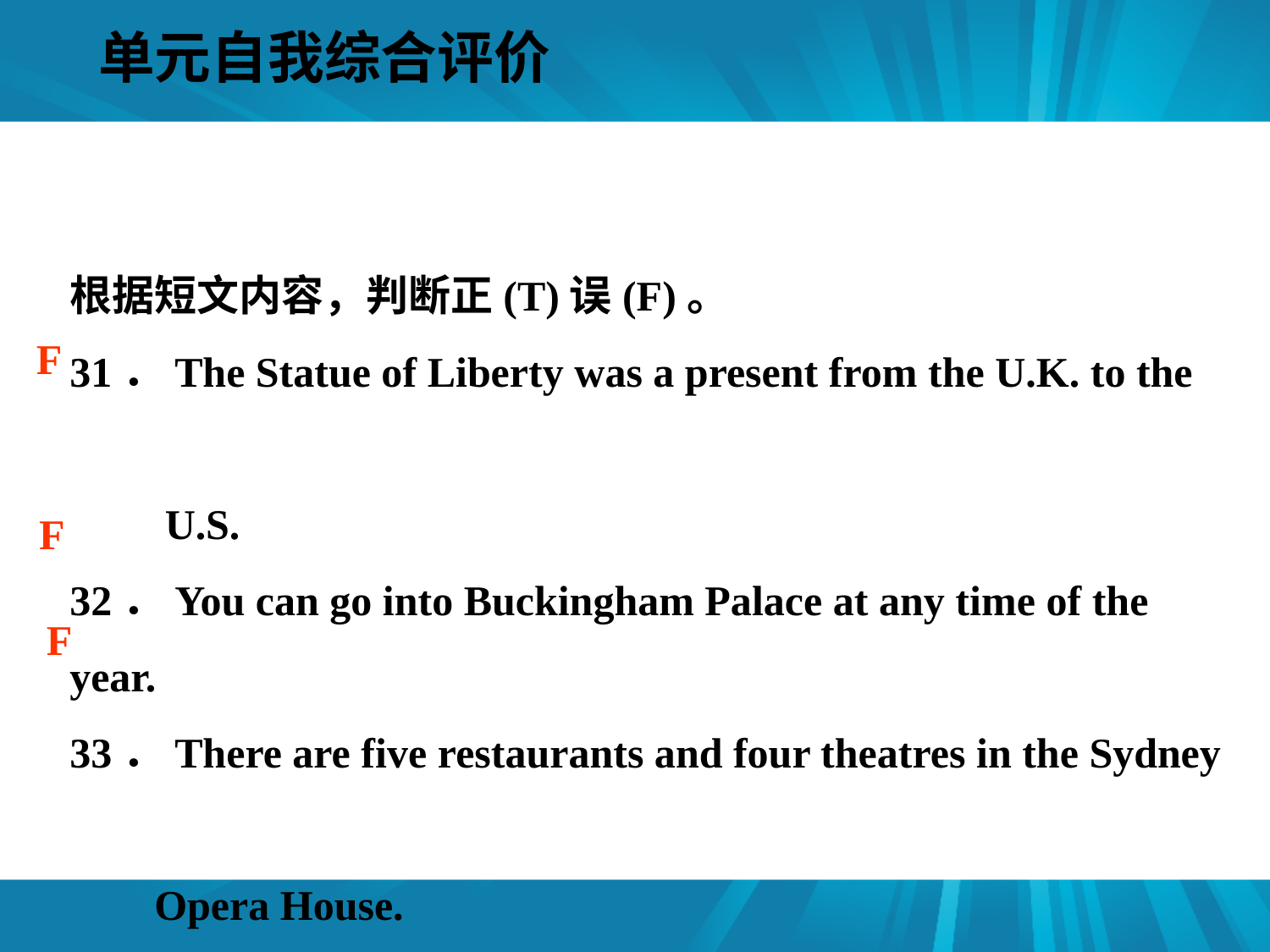

单元自我综合评价
#
根据短文内容，判断正(T)误(F)。
31．The Statue of Liberty was a present from the U.K. to the
         U.S.
32．You can go into Buckingham Palace at any time of the year.
33．There are five restaurants and four theatres in the Sydney
        Opera House.
F
F
F